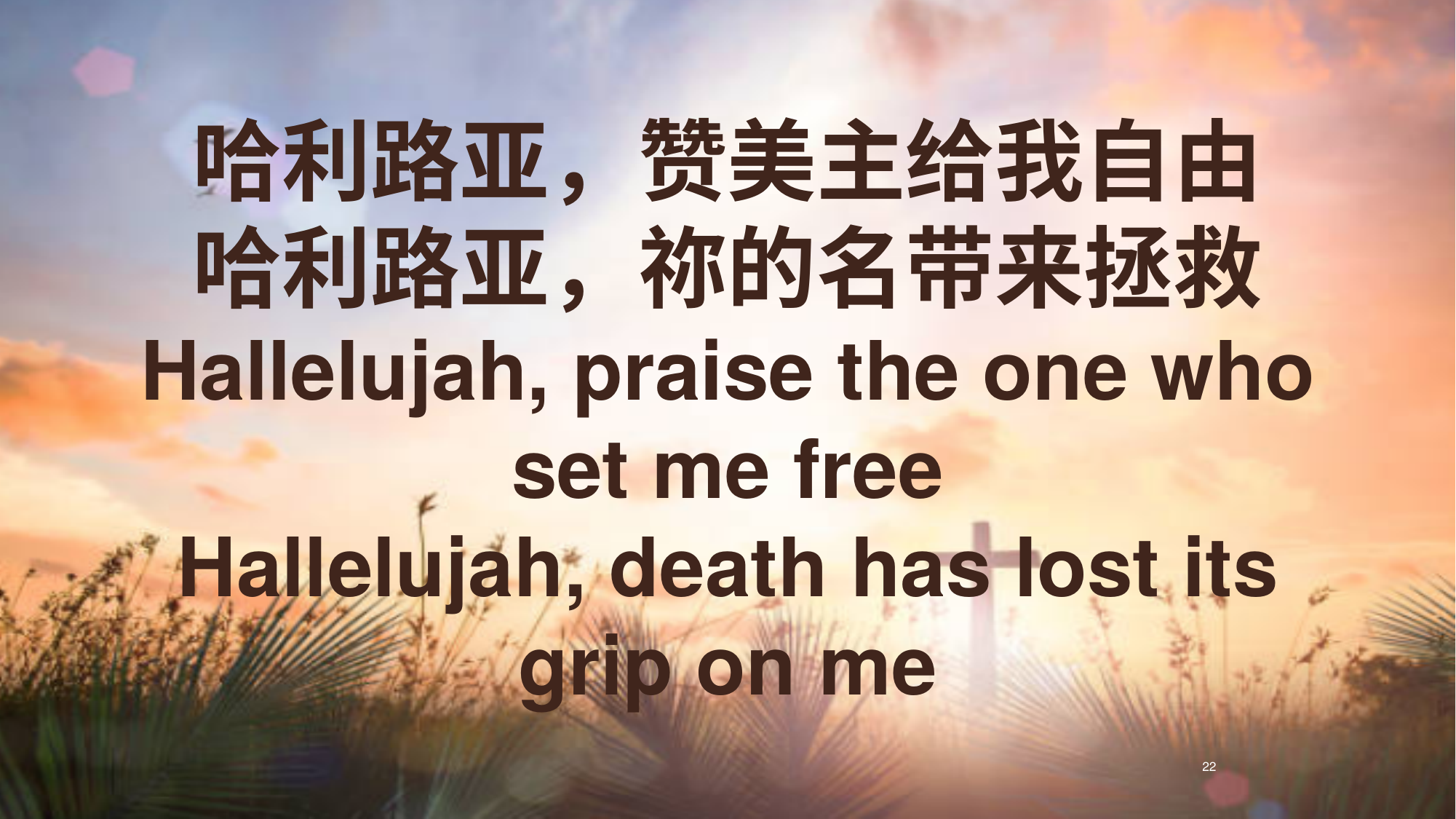

哈利路亚，赞美主给我自由
哈利路亚，祢的名带来拯救
Hallelujah, praise the one who set me free
Hallelujah, death has lost its grip on me

22